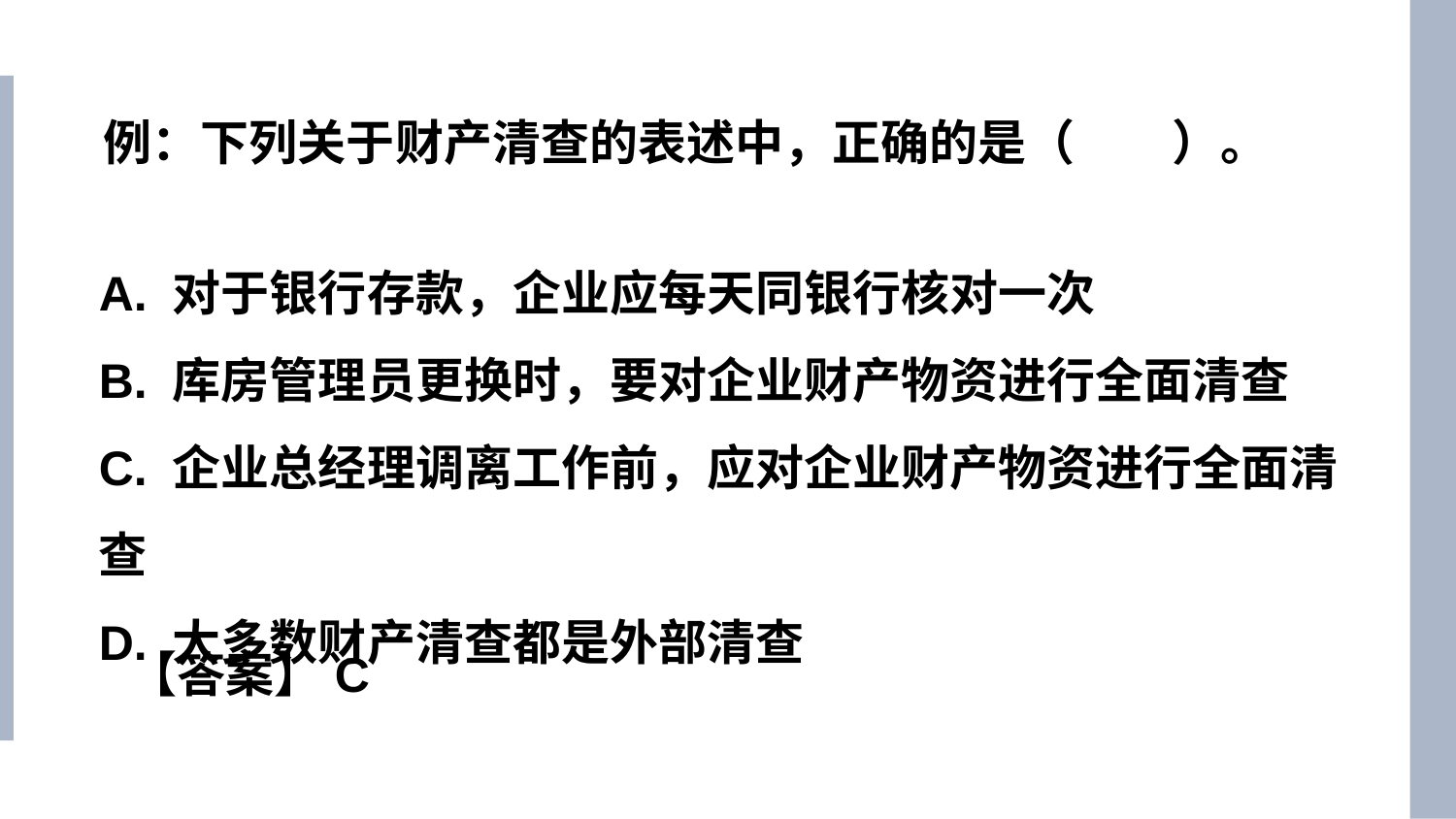

例：下列关于财产清查的表述中，正确的是（　　）。
A. 对于银行存款，企业应每天同银行核对一次
B. 库房管理员更换时，要对企业财产物资进行全面清查
C. 企业总经理调离工作前，应对企业财产物资进行全面清查
D. 大多数财产清查都是外部清查
【答案】C